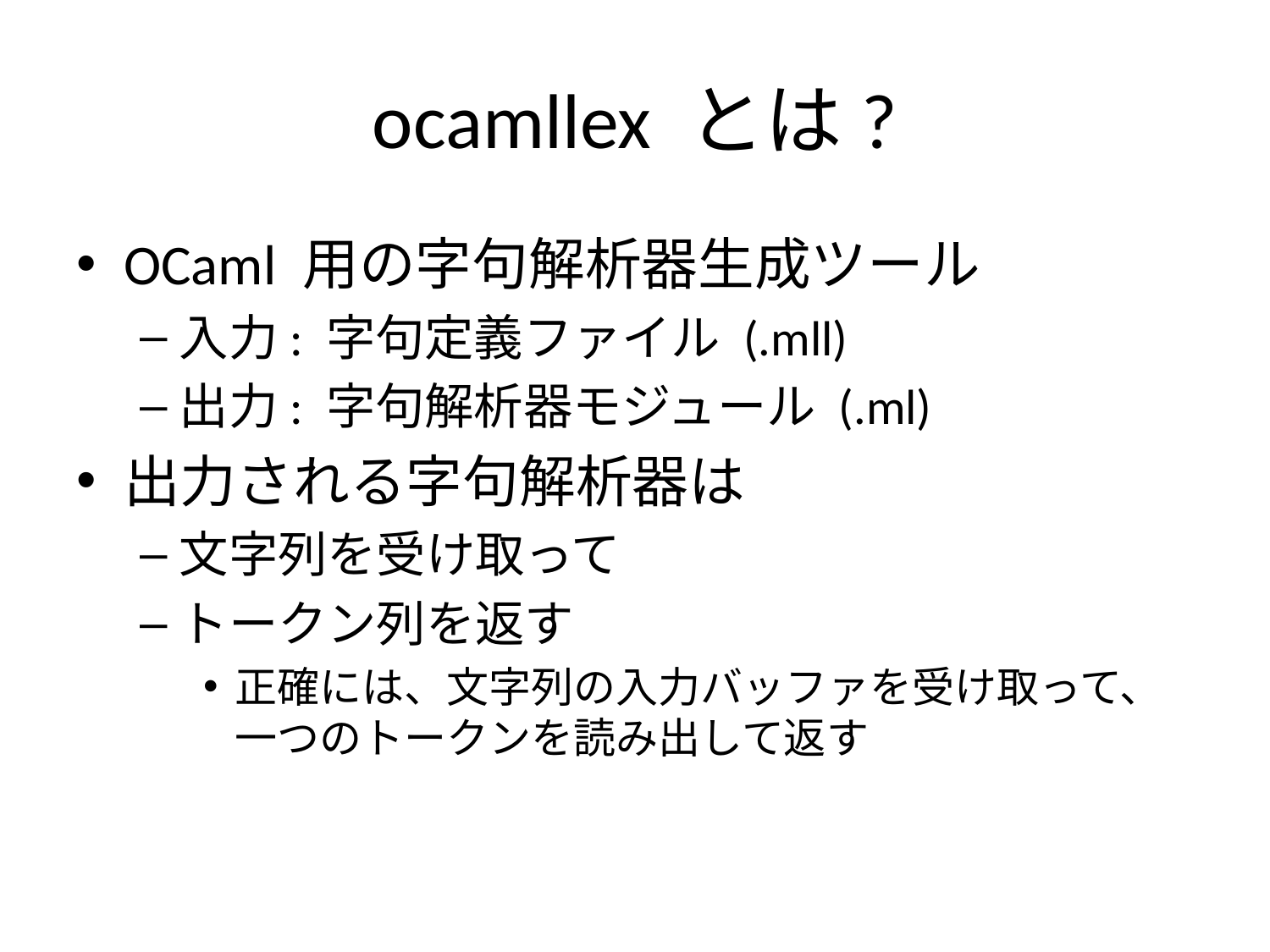

# ocamllex とは?
OCaml 用の字句解析器生成ツール
入力: 字句定義ファイル (.mll)
出力: 字句解析器モジュール (.ml)
出力される字句解析器は
文字列を受け取って
トークン列を返す
正確には、文字列の入力バッファを受け取って、
一つのトークンを読み出して返す